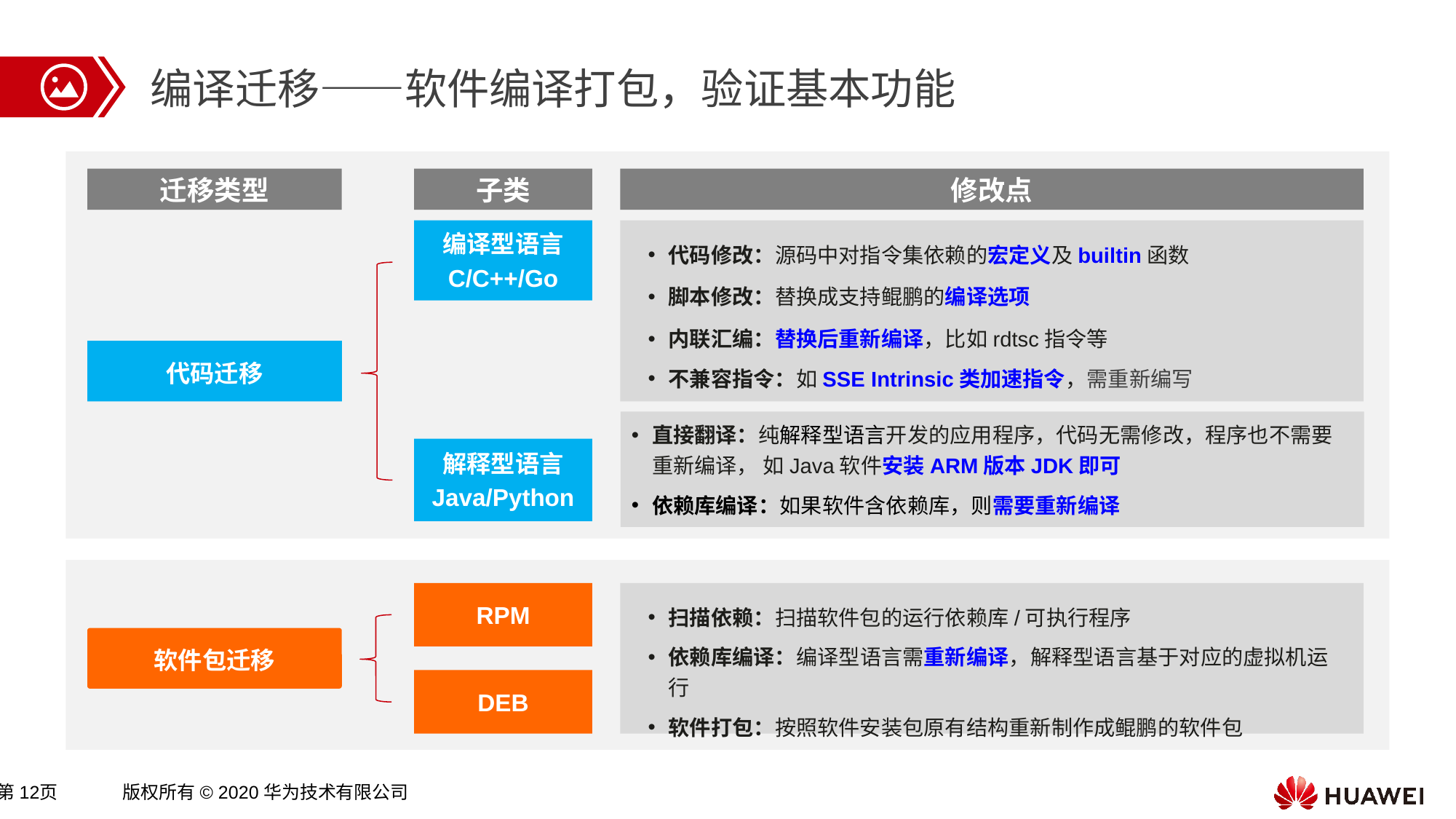

编译迁移——软件编译打包，验证基本功能

修改点
迁移类型
子类
编译型语言
C/C++/Go

代码修改：源码中对指令集依赖的宏定义及builtin函数
脚本修改：替换成支持鲲鹏的编译选项
内联汇编：替换后重新编译，比如rdtsc指令等
不兼容指令：如SSE Intrinsic类加速指令，需重新编写

代码迁移
直接翻译：纯解释型语言开发的应用程序，代码无需修改，程序也不需要重新编译， 如Java软件安装ARM版本JDK即可
依赖库编译：如果软件含依赖库，则需要重新编译

解释型语言
Java/Python

RPM
DEB

扫描依赖：扫描软件包的运行依赖库/可执行程序
依赖库编译：编译型语言需重新编译，解释型语言基于对应的虚拟机运行
软件打包：按照软件安装包原有结构重新制作成鲲鹏的软件包

软件包迁移